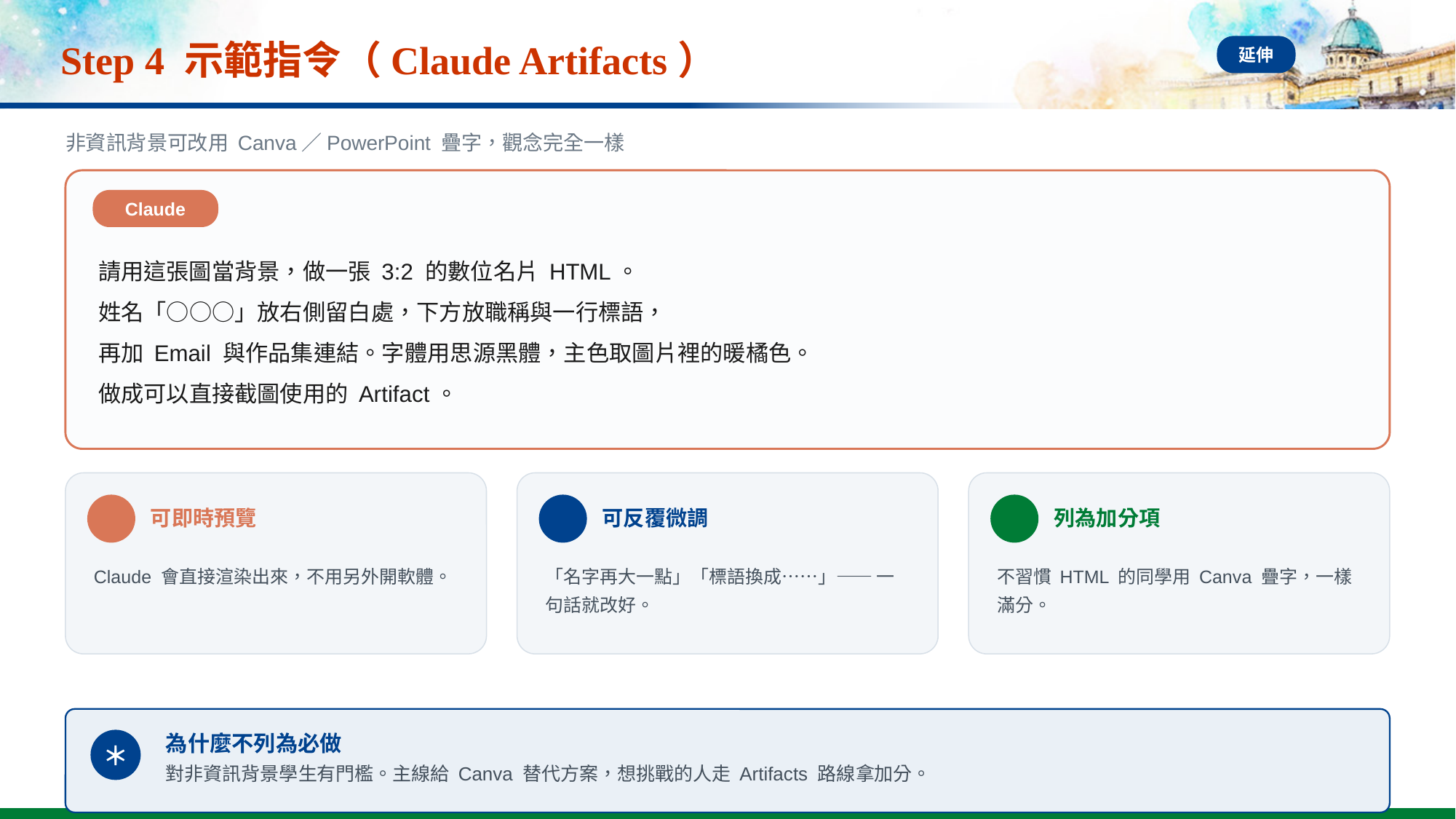

# Step 4 示範指令（Claude Artifacts）
延伸
非資訊背景可改用 Canva／PowerPoint 疊字，觀念完全一樣

Claude
請用這張圖當背景，做一張 3:2 的數位名片 HTML。
姓名「○○○」放右側留白處，下方放職稱與一行標語，
再加 Email 與作品集連結。字體用思源黑體，主色取圖片裡的暖橘色。
做成可以直接截圖使用的 Artifact。

可即時預覽
可反覆微調
列為加分項
Claude 會直接渲染出來，不用另外開軟體。
「名字再大一點」「標語換成⋯⋯」—— 一句話就改好。
不習慣 HTML 的同學用 Canva 疊字，一樣滿分。

為什麼不列為必做
＊
對非資訊背景學生有門檻。主線給 Canva 替代方案，想挑戰的人走 Artifacts 路線拿加分。